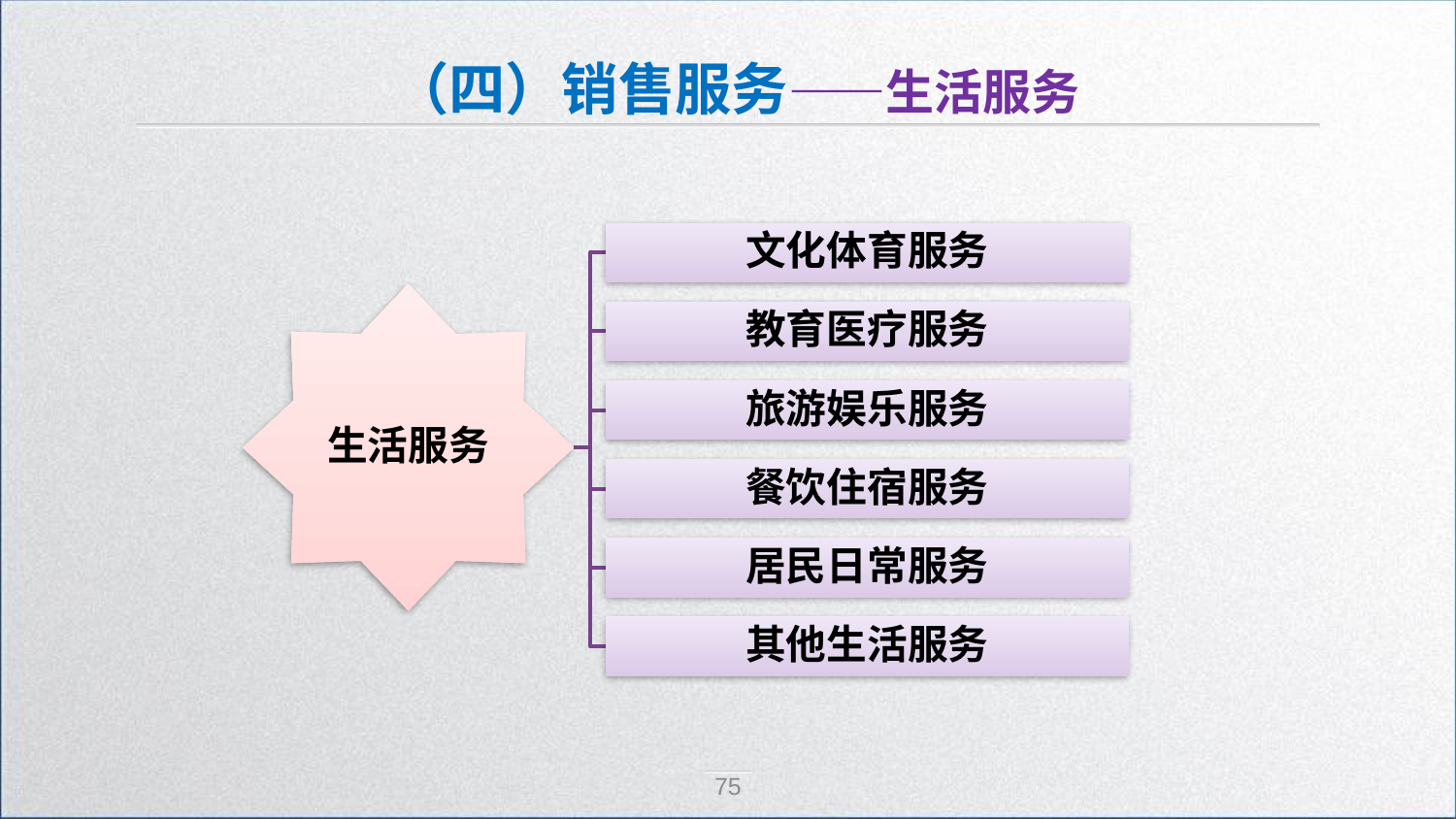

（四）销售服务——生活服务
生活服务
文化体育服务
教育医疗服务
旅游娱乐服务
餐饮住宿服务
居民日常服务
其他生活服务
75